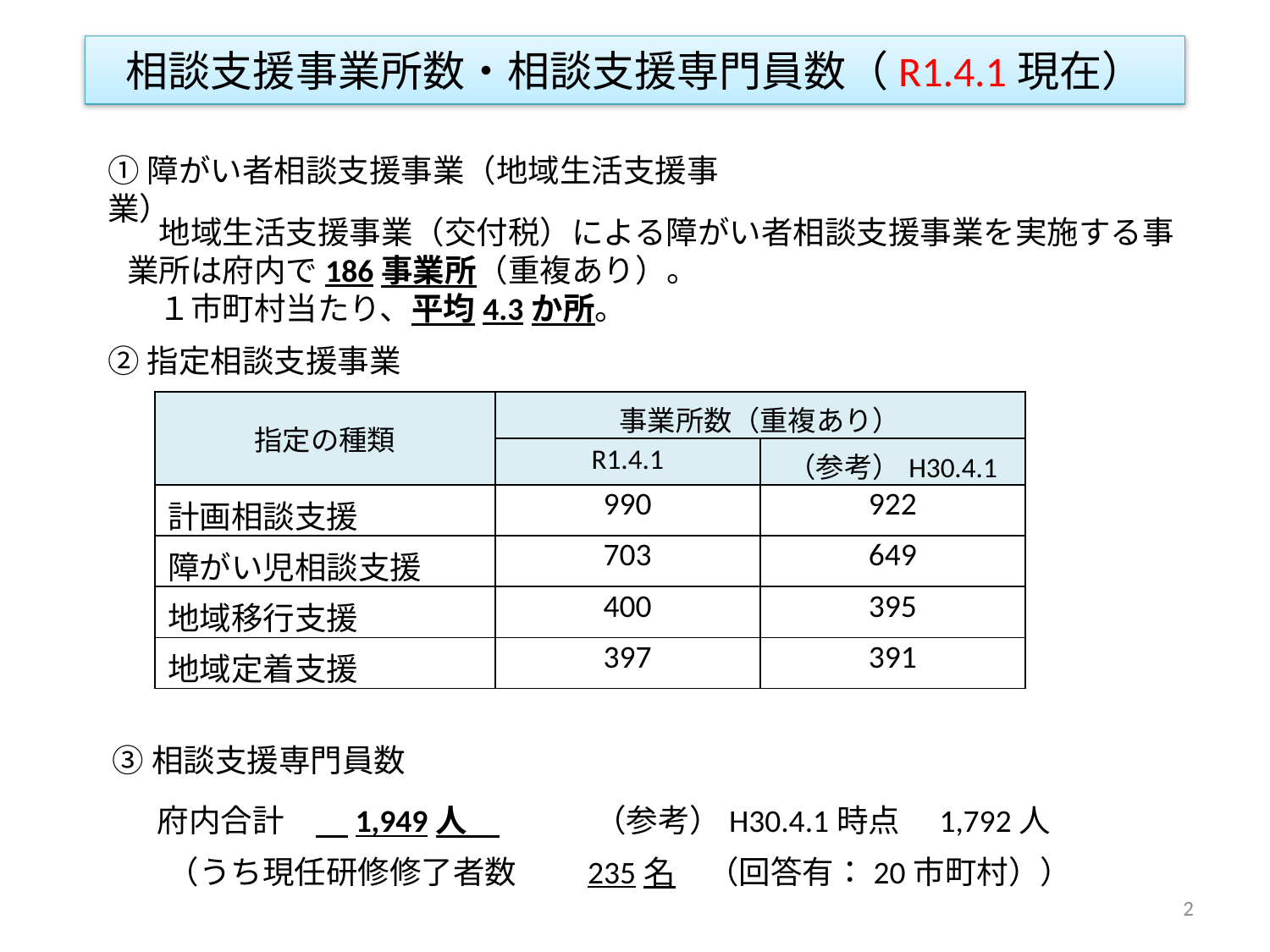

# 相談支援事業所数・相談支援専門員数（R1.4.1現在）
①障がい者相談支援事業（地域生活支援事業）
　地域生活支援事業（交付税）による障がい者相談支援事業を実施する事業所は府内で186事業所（重複あり）。
　１市町村当たり、平均4.3か所。
②指定相談支援事業
| 指定の種類 | 事業所数（重複あり） |  |
| --- | --- | --- |
|  | R1.4.1 | （参考）H30.4.1 |
| 計画相談支援 | 990 | 922 |
| 障がい児相談支援 | 703 | 649 |
| 地域移行支援 | 400 | 395 |
| 地域定着支援 | 397 | 391 |
③相談支援専門員数
府内合計　　1,949人　　　　（参考）H30.4.1時点　1,792人
（うち現任研修修了者数　　235名　（回答有：20市町村））
2